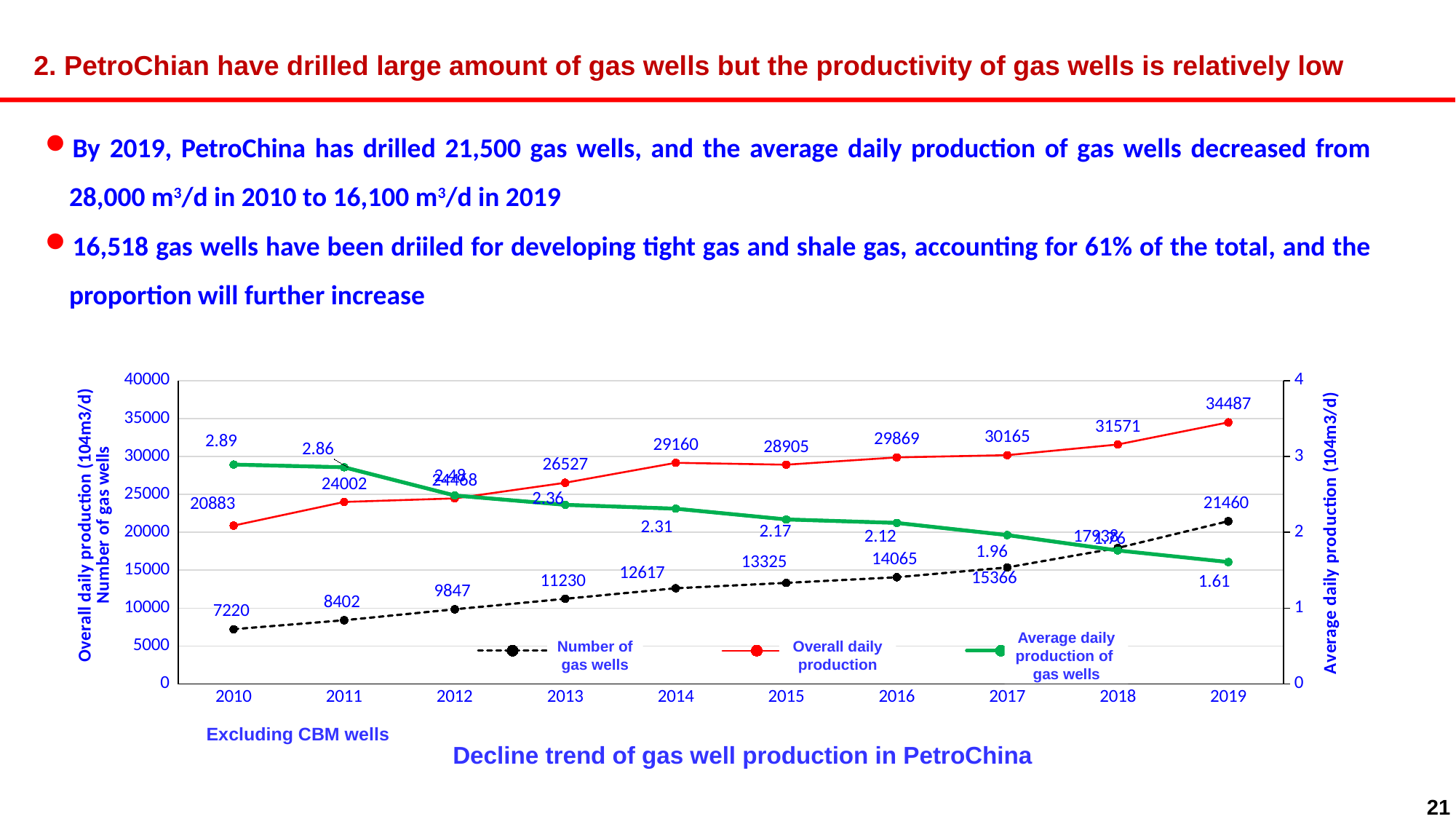

2. PetroChian have drilled large amount of gas wells but the productivity of gas wells is relatively low
By 2019, PetroChina has drilled 21,500 gas wells, and the average daily production of gas wells decreased from 28,000 m3/d in 2010 to 16,100 m3/d in 2019
16,518 gas wells have been driiled for developing tight gas and shale gas, accounting for 61% of the total, and the proportion will further increase

### Chart

| Category | 开井数 | 日产气 | 单井产量 | 列2 |
|---|---|---|---|---|
| 2010 | 7220.0 | 20883.1570806452 | 2.89240402779019 | 2.89240402779019 |
| 2011 | 8402.0 | 24002.4138451613 | 2.85675004108085 | 2.85675004108085 |
| 2012 | 9847.0 | 24467.8754967742 | 2.48480506720567 | 2.48480506720567 |
| 2013 | 11230.0 | 26527.0056 | 2.36215544078362 | 2.36215544078362 |
| 2014 | 12617.0 | 29159.9257451613 | 2.31116158715711 | 2.31116158715711 |
| 2015 | 13325.0 | 28905.3941516129 | 2.16926034908915 | 2.16926034908915 |
| 2016 | 14065.0 | 29868.5887516129 | 2.12361100260312 | 2.12361100260312 |
| 2017 | 15366.0 | 30164.7419354839 | 1.96308355691031 | 1.96308355691031 |
| 2018 | 17938.0 | 31570.88 | 1.76 | 1.76 |
| 2019 | 21460.0 | 34487.0 | None | 1.60703634669152 |
Average daily
production of
gas wells
Number of
gas wells
Overall daily
production
Excluding CBM wells
Decline trend of gas well production in PetroChina